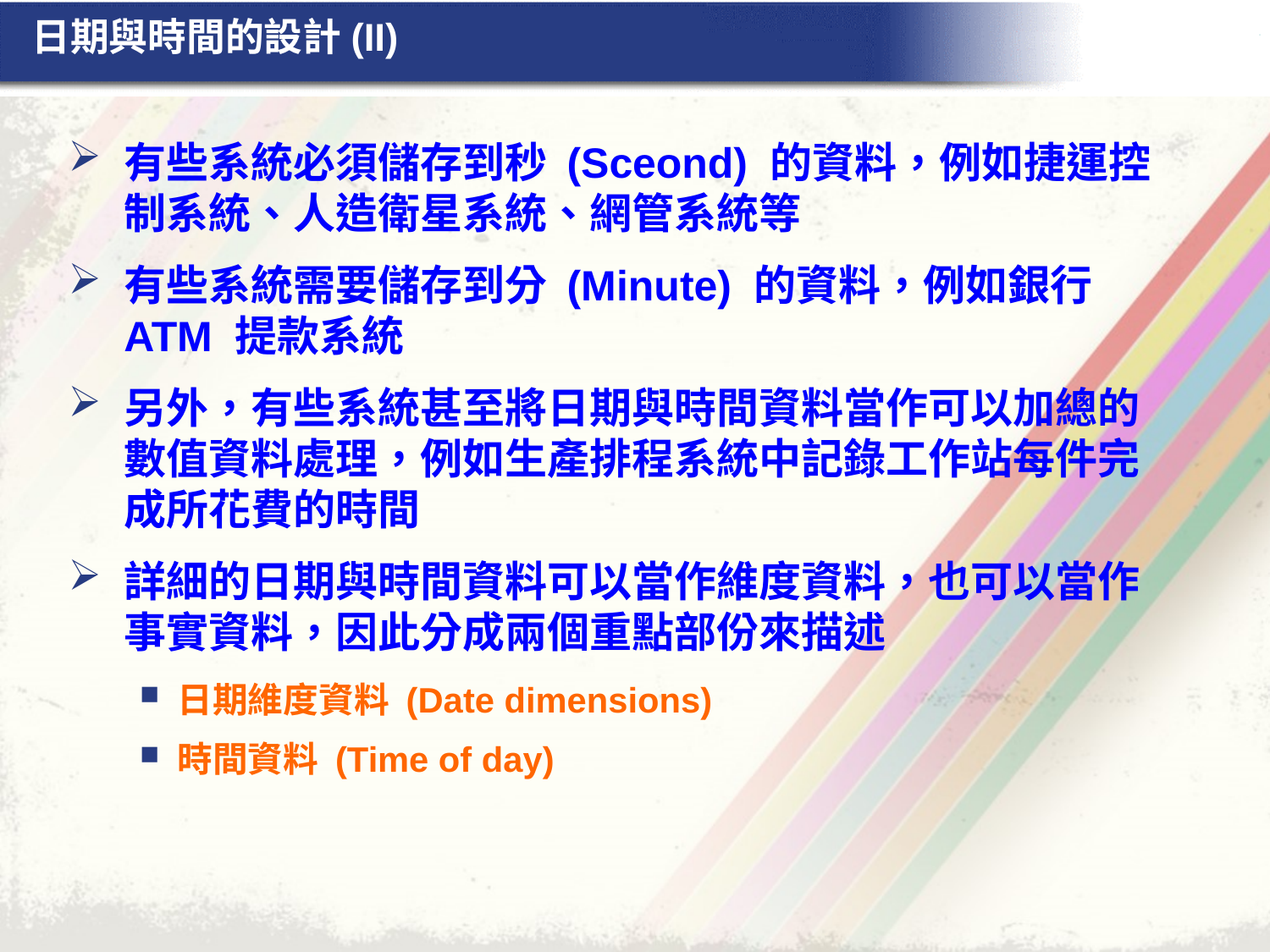

# 日期與時間的設計(II)
有些系統必須儲存到秒 (Sceond) 的資料，例如捷運控制系統、人造衛星系統、網管系統等
有些系統需要儲存到分 (Minute) 的資料，例如銀行 ATM 提款系統
另外，有些系統甚至將日期與時間資料當作可以加總的數值資料處理，例如生產排程系統中記錄工作站每件完成所花費的時間
詳細的日期與時間資料可以當作維度資料，也可以當作事實資料，因此分成兩個重點部份來描述
日期維度資料 (Date dimensions)
時間資料 (Time of day)